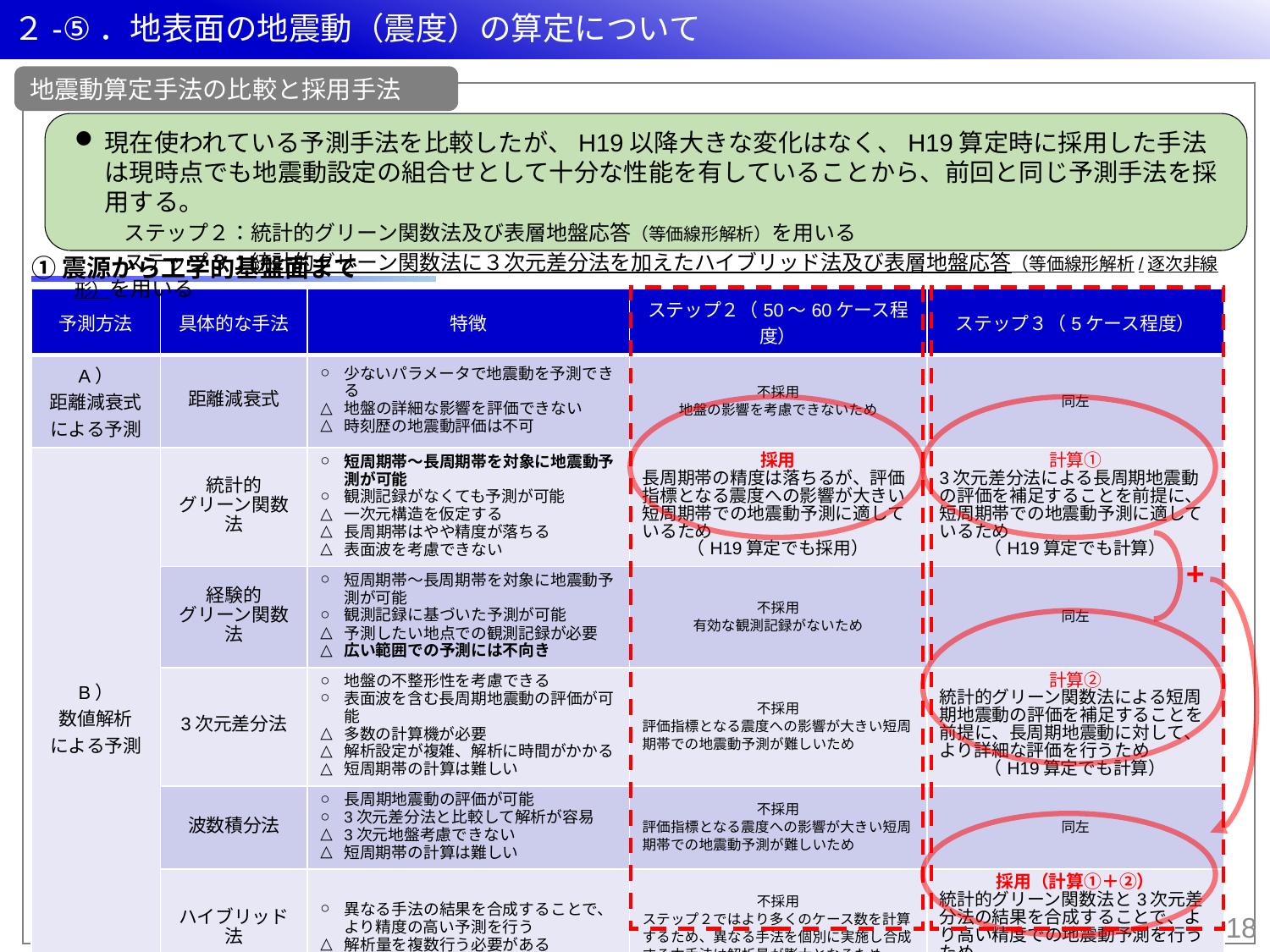

２-⑤．地表面の地震動（震度）の算定について
地震動算定手法の比較と採用手法

現在使われている予測手法を比較したが、H19以降大きな変化はなく、H19算定時に採用した手法は現時点でも地震動設定の組合せとして十分な性能を有していることから、前回と同じ予測手法を採用する。
　　ステップ２：統計的グリーン関数法及び表層地盤応答（等価線形解析）を用いる
　　ステップ３：統計的グリーン関数法に３次元差分法を加えたハイブリッド法及び表層地盤応答（等価線形解析/逐次非線形）を用いる
①震源から工学的基盤面まで

| 予測方法 | 具体的な手法 | 特徴 | ステップ２（50～60ケース程度） | ステップ３（5ケース程度） |
| --- | --- | --- | --- | --- |
| A） 距離減衰式 による予測 | 距離減衰式 | 少ないパラメータで地震動を予測できる 地盤の詳細な影響を評価できない 時刻歴の地震動評価は不可 | 不採用 地盤の影響を考慮できないため | 同左 |
| B） 数値解析 による予測 | 統計的 グリーン関数法 | 短周期帯～長周期帯を対象に地震動予測が可能 観測記録がなくても予測が可能 一次元構造を仮定する 長周期帯はやや精度が落ちる 表面波を考慮できない | 採用 長周期帯の精度は落ちるが、評価指標となる震度への影響が大きい短周期帯での地震動予測に適しているため （H19算定でも採用） | 計算① 3次元差分法による長周期地震動の評価を補足することを前提に、短周期帯での地震動予測に適しているため （H19算定でも計算） |
|  | 経験的 グリーン関数法 | 短周期帯～長周期帯を対象に地震動予測が可能 観測記録に基づいた予測が可能 予測したい地点での観測記録が必要 広い範囲での予測には不向き | 不採用 有効な観測記録がないため | 同左 |
|  | 3次元差分法 | 地盤の不整形性を考慮できる 表面波を含む長周期地震動の評価が可能 多数の計算機が必要 解析設定が複雑、解析に時間がかかる 短周期帯の計算は難しい | 不採用 評価指標となる震度への影響が大きい短周期帯での地震動予測が難しいため | 計算② 統計的グリーン関数法による短周期地震動の評価を補足することを前提に、長周期地震動に対して、より詳細な評価を行うため （H19算定でも計算） |
|  | 波数積分法 | 長周期地震動の評価が可能 3次元差分法と比較して解析が容易 3次元地盤考慮できない 短周期帯の計算は難しい | 不採用 評価指標となる震度への影響が大きい短周期帯での地震動予測が難しいため | 同左 |
|  | ハイブリッド法 | 異なる手法の結果を合成することで、より精度の高い予測を行う 解析量を複数行う必要がある | 不採用 ステップ２ではより多くのケース数を計算するため、異なる手法を個別に実施し合成する本手法は解析量が膨大となるため | 採用（計算①＋②） 統計的グリーン関数法と3次元差分法の結果を合成することで、より高い精度での地震動予測を行うため （H19算定でも採用） |

+

18